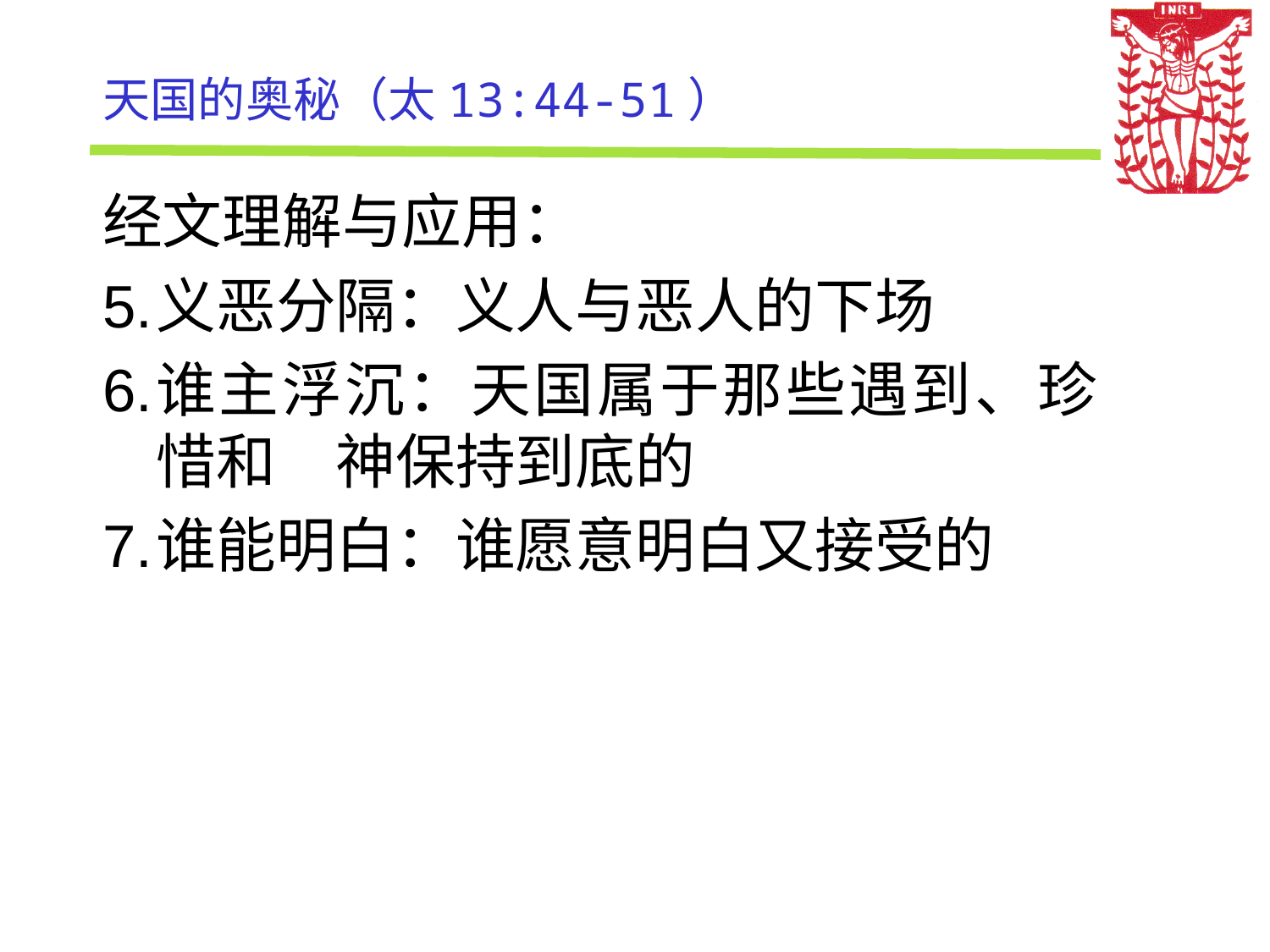

# 天国的奥秘（太13:44-51）
经文理解与应用：
义恶分隔：义人与恶人的下场
谁主浮沉：天国属于那些遇到、珍惜和　神保持到底的
谁能明白：谁愿意明白又接受的